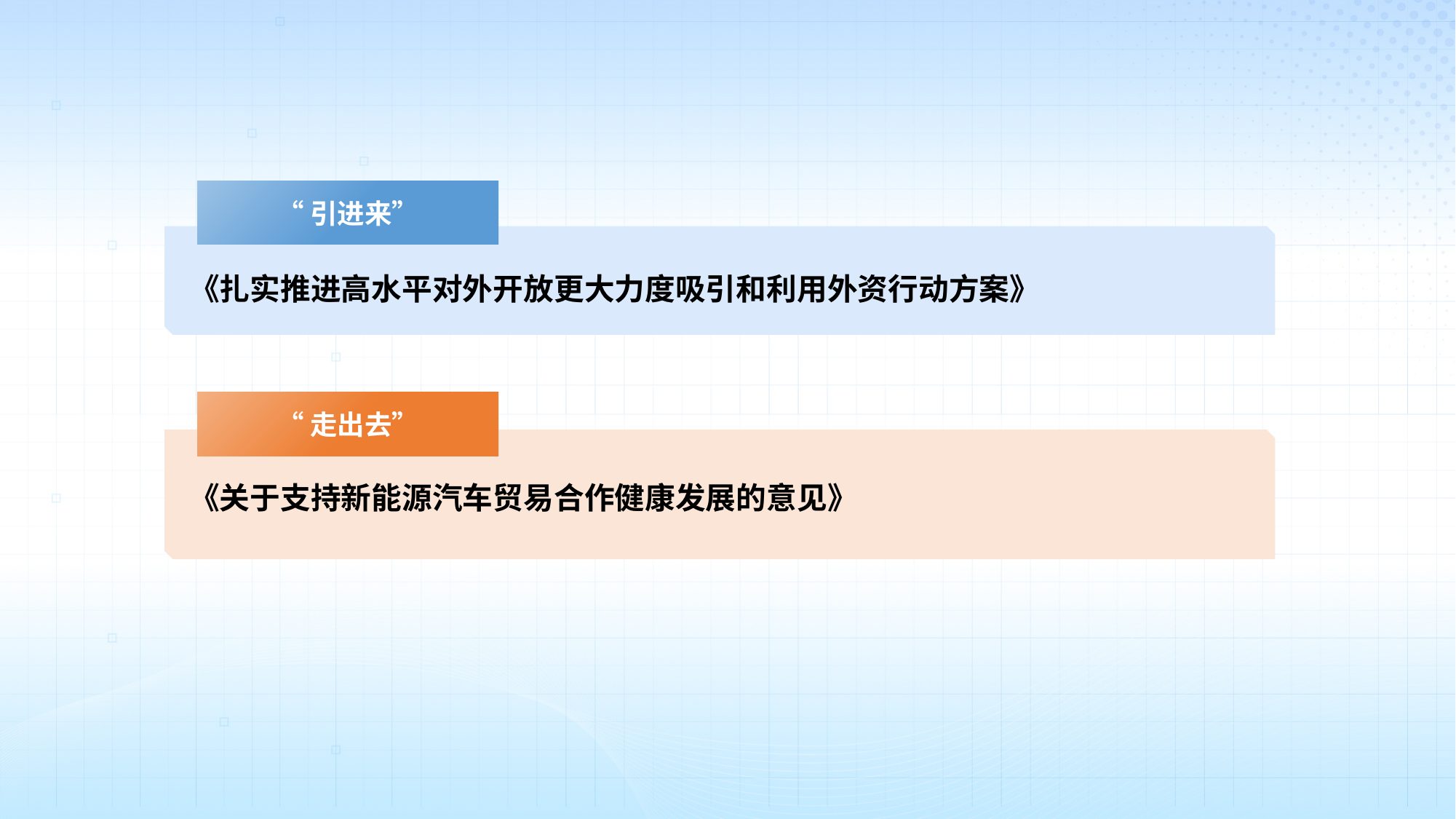

“引进来”

《扎实推进高水平对外开放更大力度吸引和利用外资行动方案》
“走出去”

《关于支持新能源汽车贸易合作健康发展的意见》